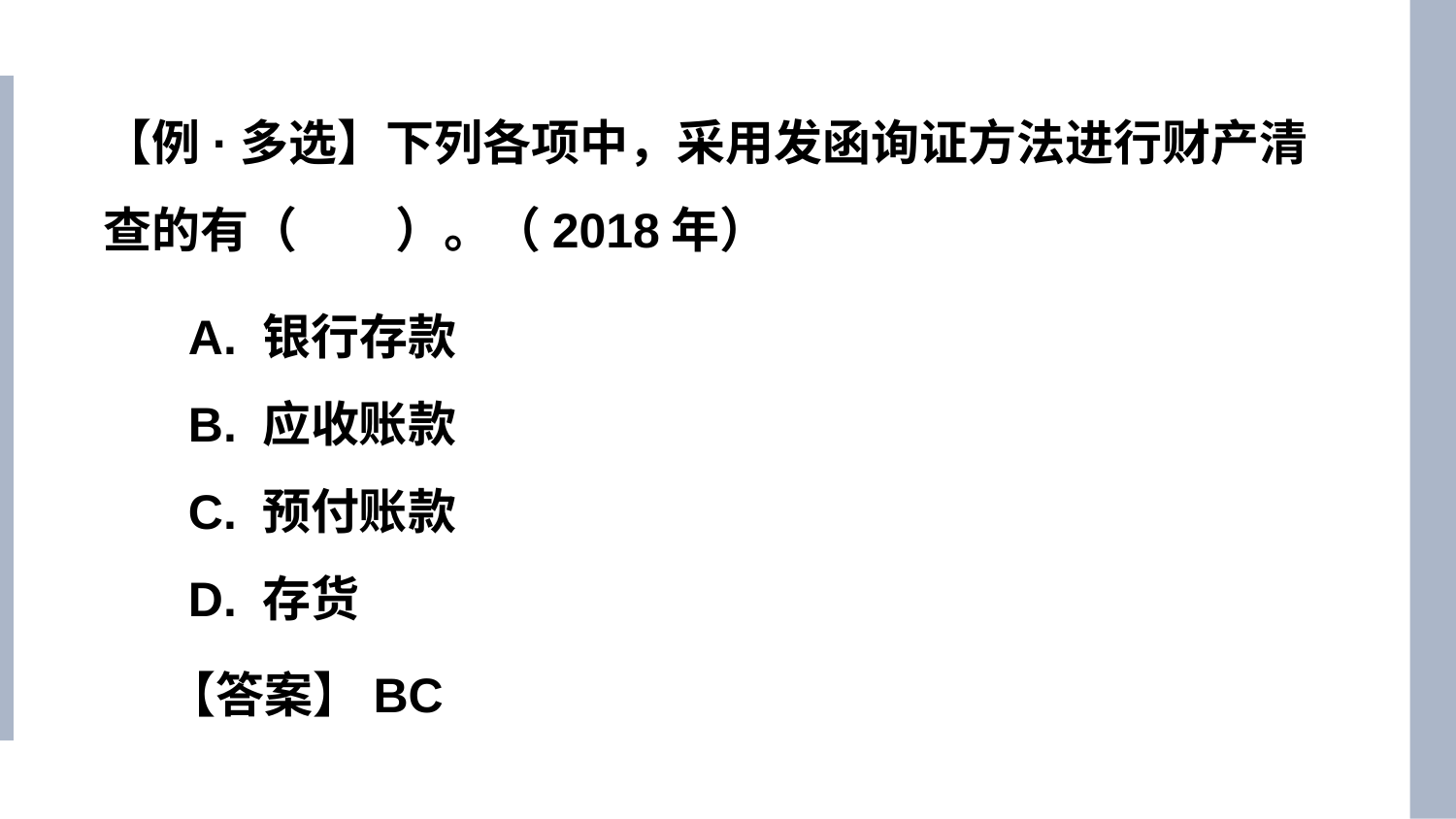

【例·多选】下列各项中，采用发函询证方法进行财产清查的有（　　）。（2018年）
A. 银行存款
B. 应收账款
C. 预付账款
D. 存货
【答案】BC